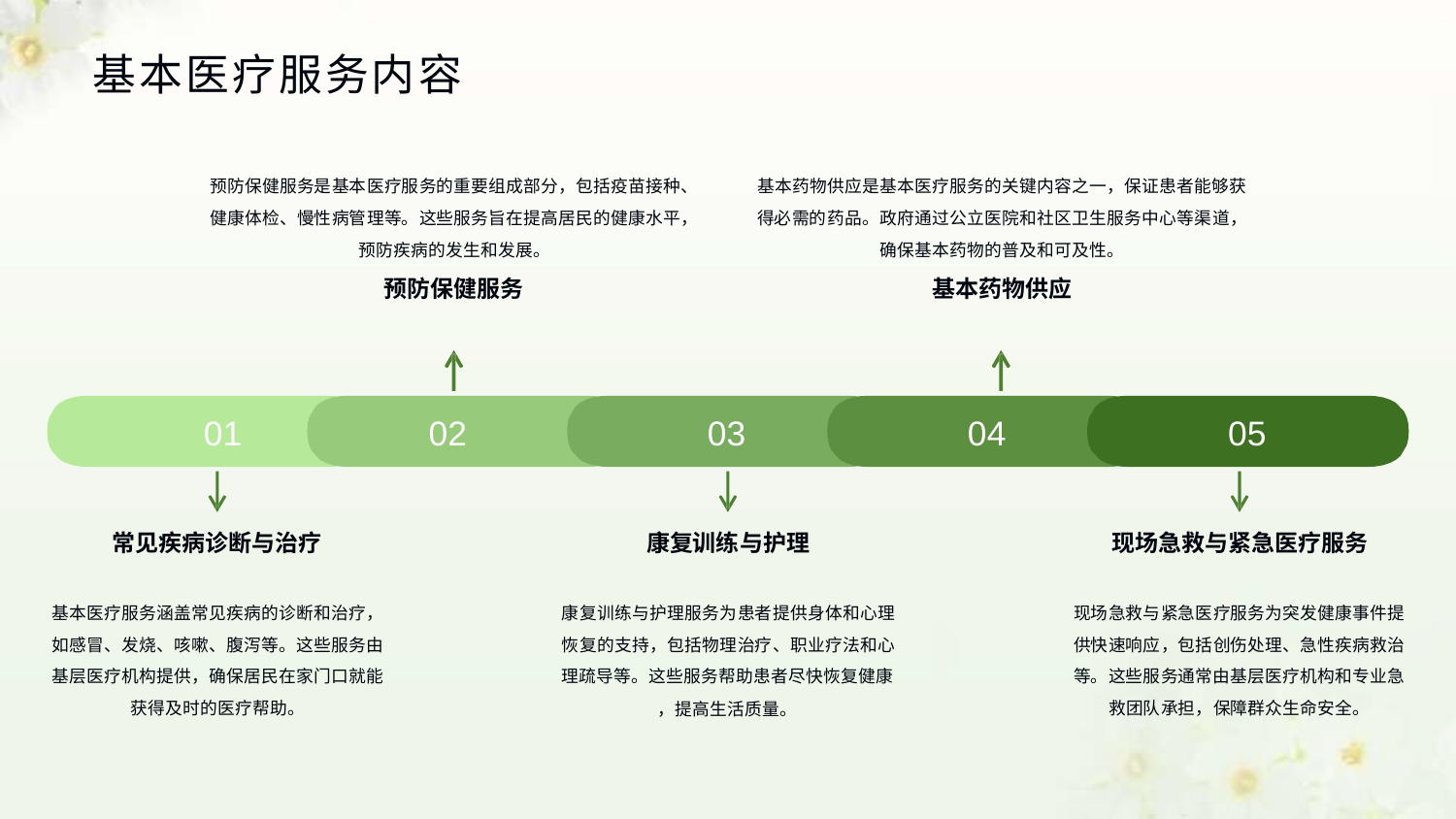

# 基本医疗服务内容
预防保健服务是基本医疗服务的重要组成部分，包括疫苗接种、 健康体检、慢性病管理等。这些服务旨在提高居民的健康水平， 预防疾病的发生和发展。
预防保健服务
基本药物供应是基本医疗服务的关键内容之一，保证患者能够获 得必需的药品。政府通过公立医院和社区卫生服务中心等渠道， 确保基本药物的普及和可及性。
基本药物供应

01
02
03
04
05

常见疾病诊断与治疗
康复训练与护理
现场急救与紧急医疗服务
基本医疗服务涵盖常见疾病的诊断和治疗， 如感冒、发烧、咳嗽、腹泻等。这些服务由 基层医疗机构提供，确保居民在家门口就能 获得及时的医疗帮助。
康复训练与护理服务为患者提供身体和心理 恢复的支持，包括物理治疗、职业疗法和心 理疏导等。这些服务帮助患者尽快恢复健康
，提高生活质量。
现场急救与紧急医疗服务为突发健康事件提 供快速响应，包括创伤处理、急性疾病救治 等。这些服务通常由基层医疗机构和专业急 救团队承担，保障群众生命安全。